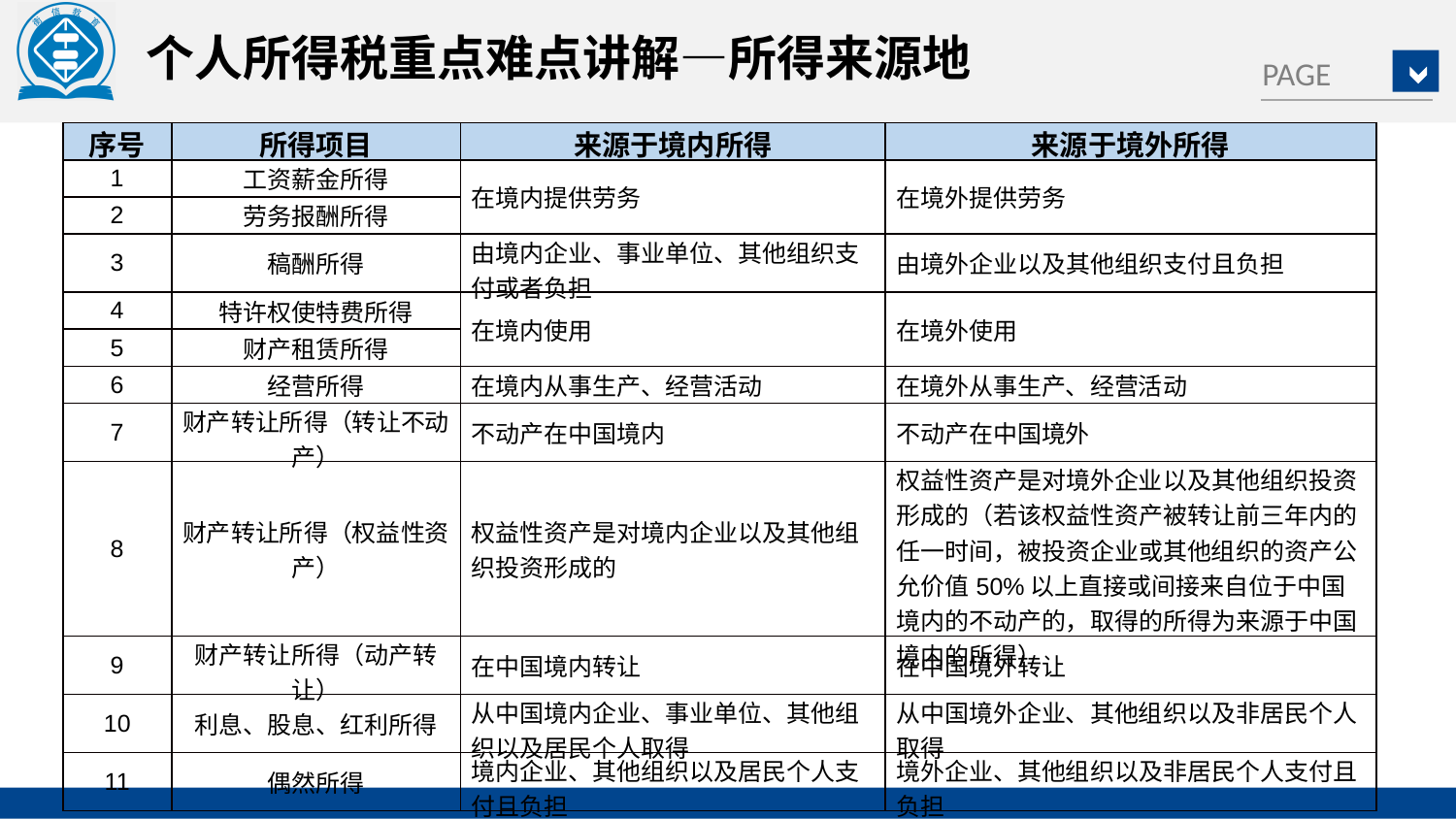

个人所得税重点难点讲解—所得来源地
| 序号 | 所得项目 | 来源于境内所得 | 来源于境外所得 |
| --- | --- | --- | --- |
| 1 | 工资薪金所得 | 在境内提供劳务 | 在境外提供劳务 |
| 2 | 劳务报酬所得 |  |  |
| 3 | 稿酬所得 | 由境内企业、事业单位、其他组织支付或者负担 | 由境外企业以及其他组织支付且负担 |
| 4 | 特许权使特费所得 | 在境内使用 | 在境外使用 |
| 5 | 财产租赁所得 |  |  |
| 6 | 经营所得 | 在境内从事生产、经营活动 | 在境外从事生产、经营活动 |
| 7 | 财产转让所得（转让不动产） | 不动产在中国境内 | 不动产在中国境外 |
| 8 | 财产转让所得（权益性资产） | 权益性资产是对境内企业以及其他组织投资形成的 | 权益性资产是对境外企业以及其他组织投资形成的（若该权益性资产被转让前三年内的任一时间，被投资企业或其他组织的资产公允价值50%以上直接或间接来自位于中国境内的不动产的，取得的所得为来源于中国境内的所得） |
| 9 | 财产转让所得（动产转让） | 在中国境内转让 | 在中国境外转让 |
| 10 | 利息、股息、红利所得 | 从中国境内企业、事业单位、其他组织以及居民个人取得 | 从中国境外企业、其他组织以及非居民个人取得 |
| 11 | 偶然所得 | 境内企业、其他组织以及居民个人支付且负担 | 境外企业、其他组织以及非居民个人支付且负担 |